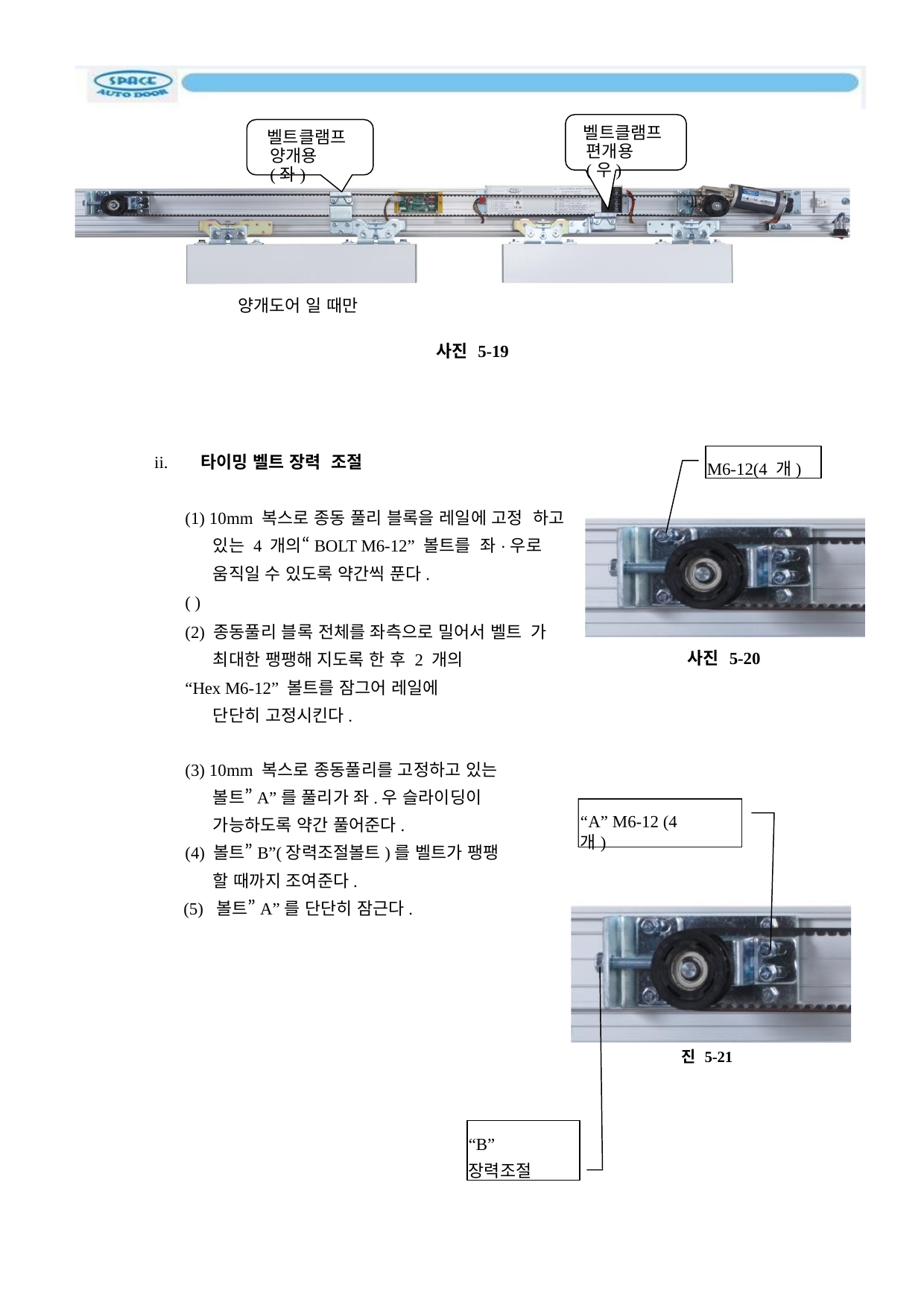

벨트클램프  편개용(우)
벨트클램프  양개용(좌)

양개도어 일 때만

사진 5-19
M6-12(4 개)
ii.	타이밍 벨트 장력  조절

(1) 10mm 복스로 종동 풀리 블록을 레일에 고정  하고 있는 4 개의“BOLT M6-12” 볼트를  좌·우로 움직일 수 있도록 약간씩 푼다.
( )
(2) 종동풀리 블록 전체를 좌측으로 밀어서 벨트  가 최대한 팽팽해 지도록 한 후 2 개의
“Hex M6-12” 볼트를 잠그어 레일에  단단히 고정시킨다.

사진 5-20
(3) 10mm 복스로 종동풀리를 고정하고 있는  볼트”A”를 풀리가 좌.우 슬라이딩이  가능하도록 약간 풀어준다.
(4) 볼트”B”(장력조절볼트)를 벨트가 팽팽  할 때까지 조여준다.
(5)  볼트”A”를 단단히 잠근다.

“A” M6-12 (4 개)

진 5-21
“B”
장력조절